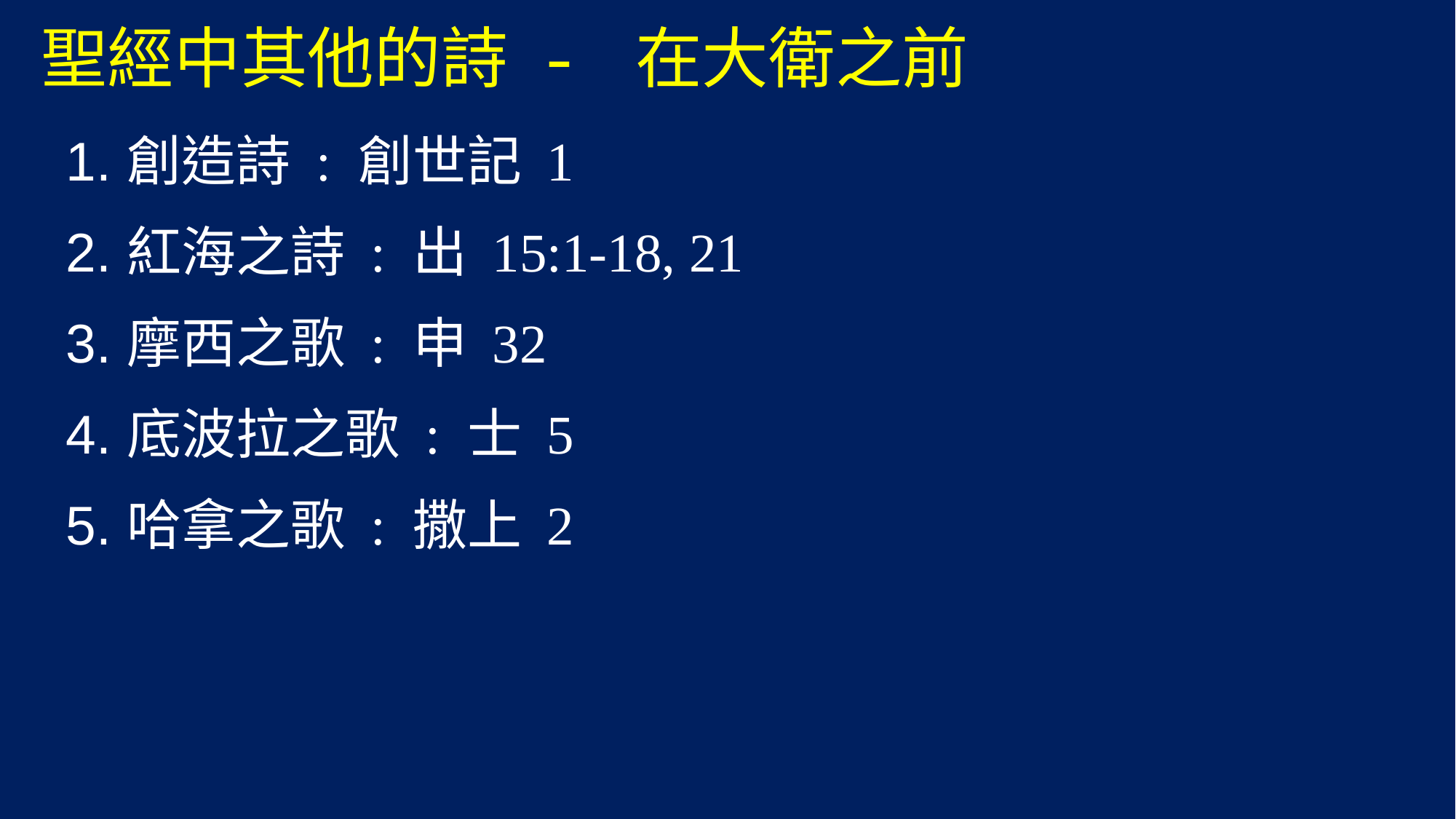

# 聖經中其他的詩 - 在大衛之前
創造詩 : 創世記 1

紅海之詩 : 出 15:1-18, 21

摩西之歌 : 申 32

底波拉之歌 : 士 5

哈拿之歌 : 撒上 2